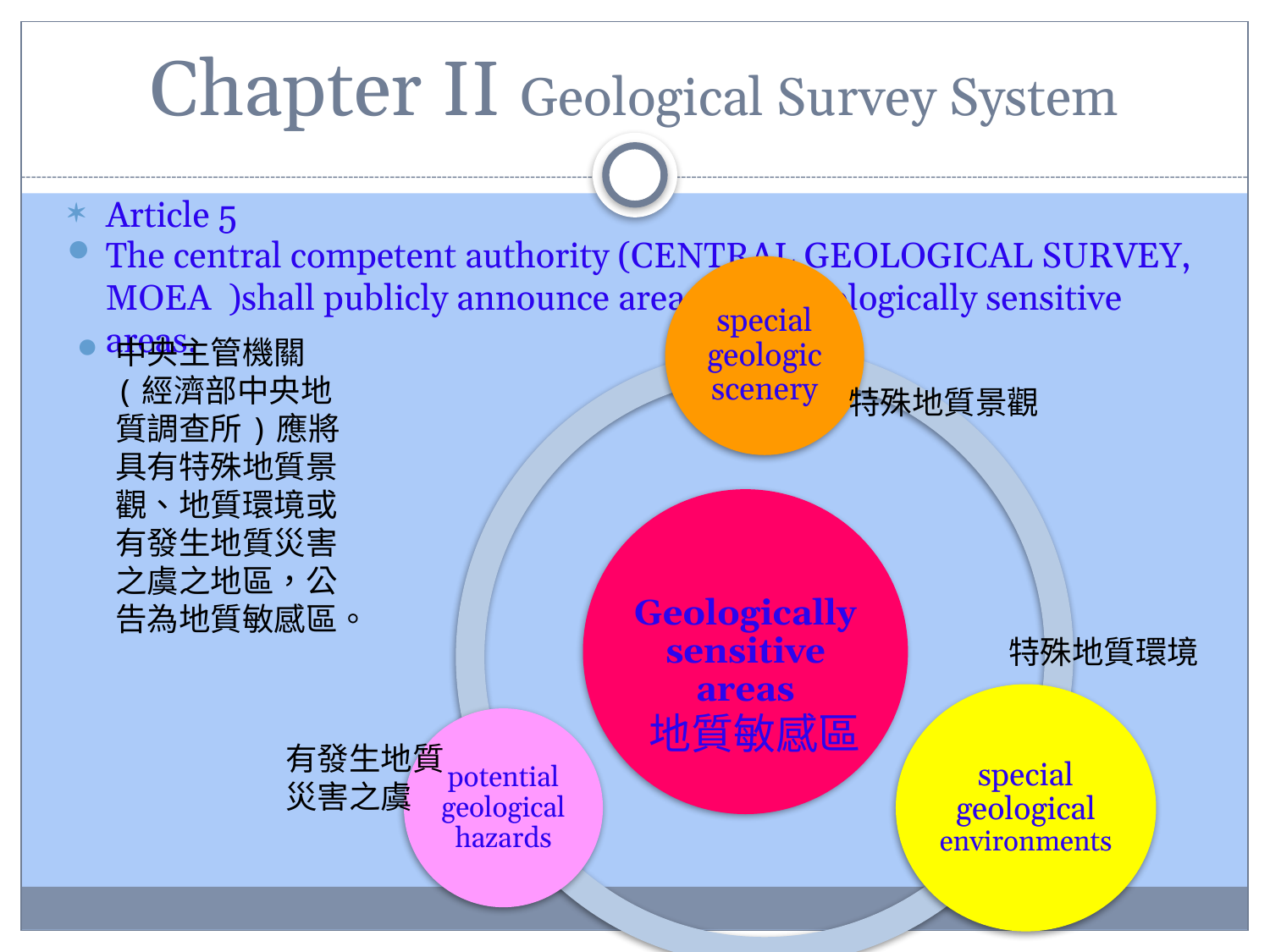

# Chapter II Geological Survey System
Article 5
The central competent authority (CENTRAL GEOLOGICAL SURVEY, MOEA  )shall publicly announce areas to be geologically sensitive areas.
Geologically sensitive areas
special geologic scenery
special geological environments
potential geological hazards
中央主管機關(經濟部中央地質調查所)應將具有特殊地質景觀、地質環境或有發生地質災害之虞之地區，公告為地質敏感區。
特殊地質景觀
特殊地質環境
地質敏感區
有發生地質
災害之虞